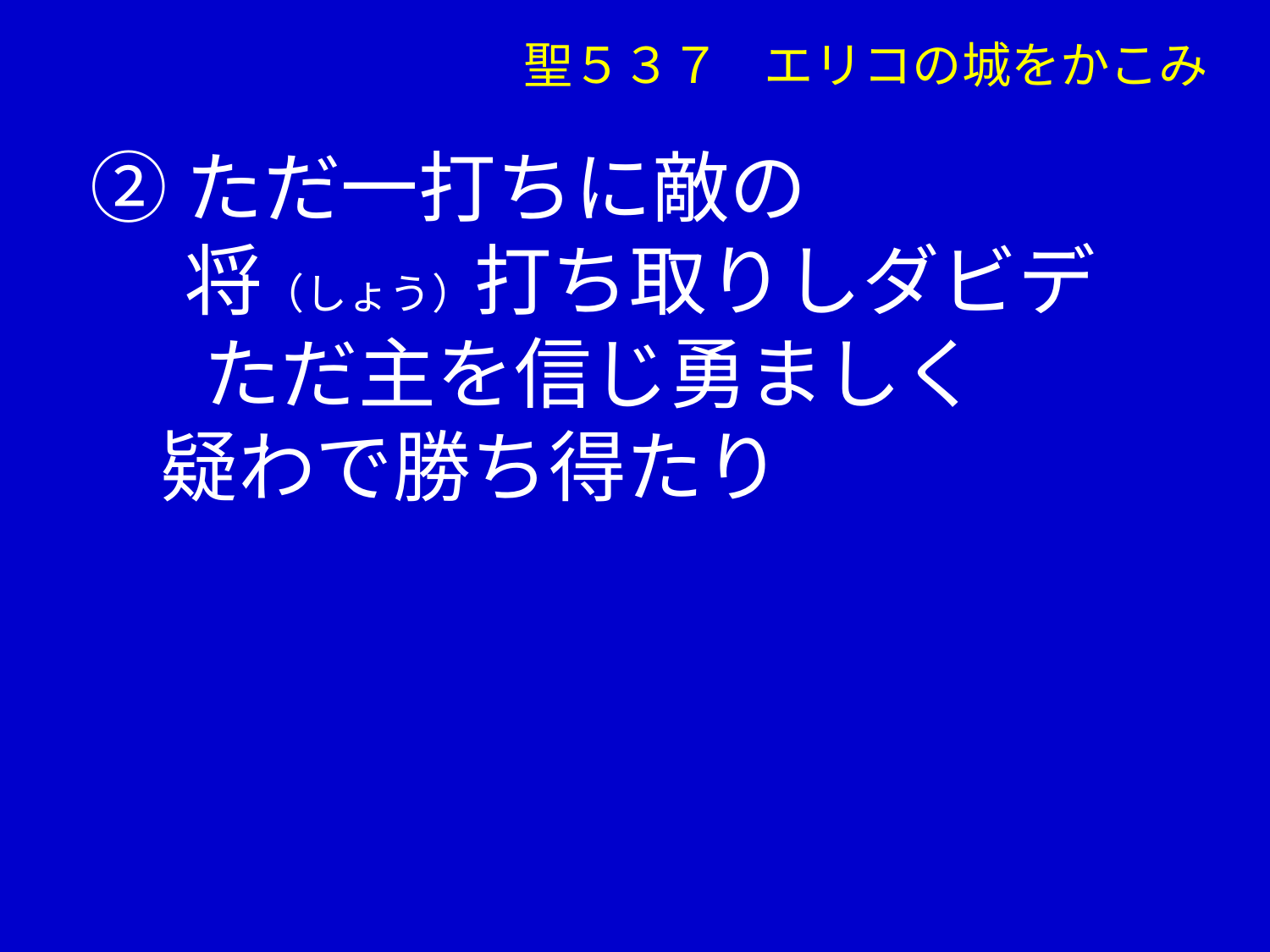

聖５３７    エリコの城をかこみ
②ただ一打ちに敵の
　 将（しょう）打ち取りしダビデ
 　ただ主を信じ勇ましく
   疑わで勝ち得たり